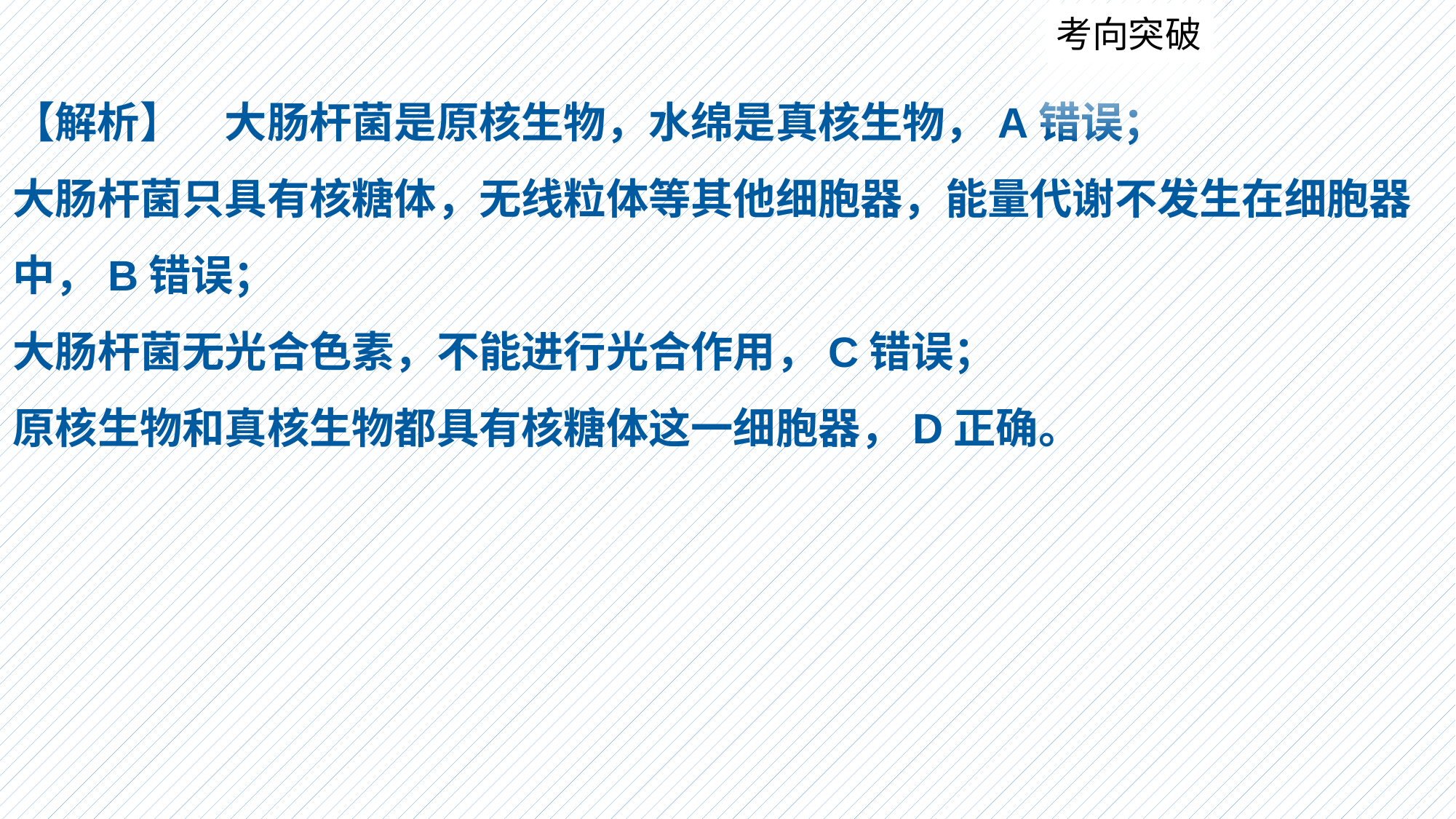

考向突破
【解析】　大肠杆菌是原核生物，水绵是真核生物，A错误；
大肠杆菌只具有核糖体，无线粒体等其他细胞器，能量代谢不发生在细胞器中，B错误；
大肠杆菌无光合色素，不能进行光合作用，C错误；
原核生物和真核生物都具有核糖体这一细胞器，D正确。